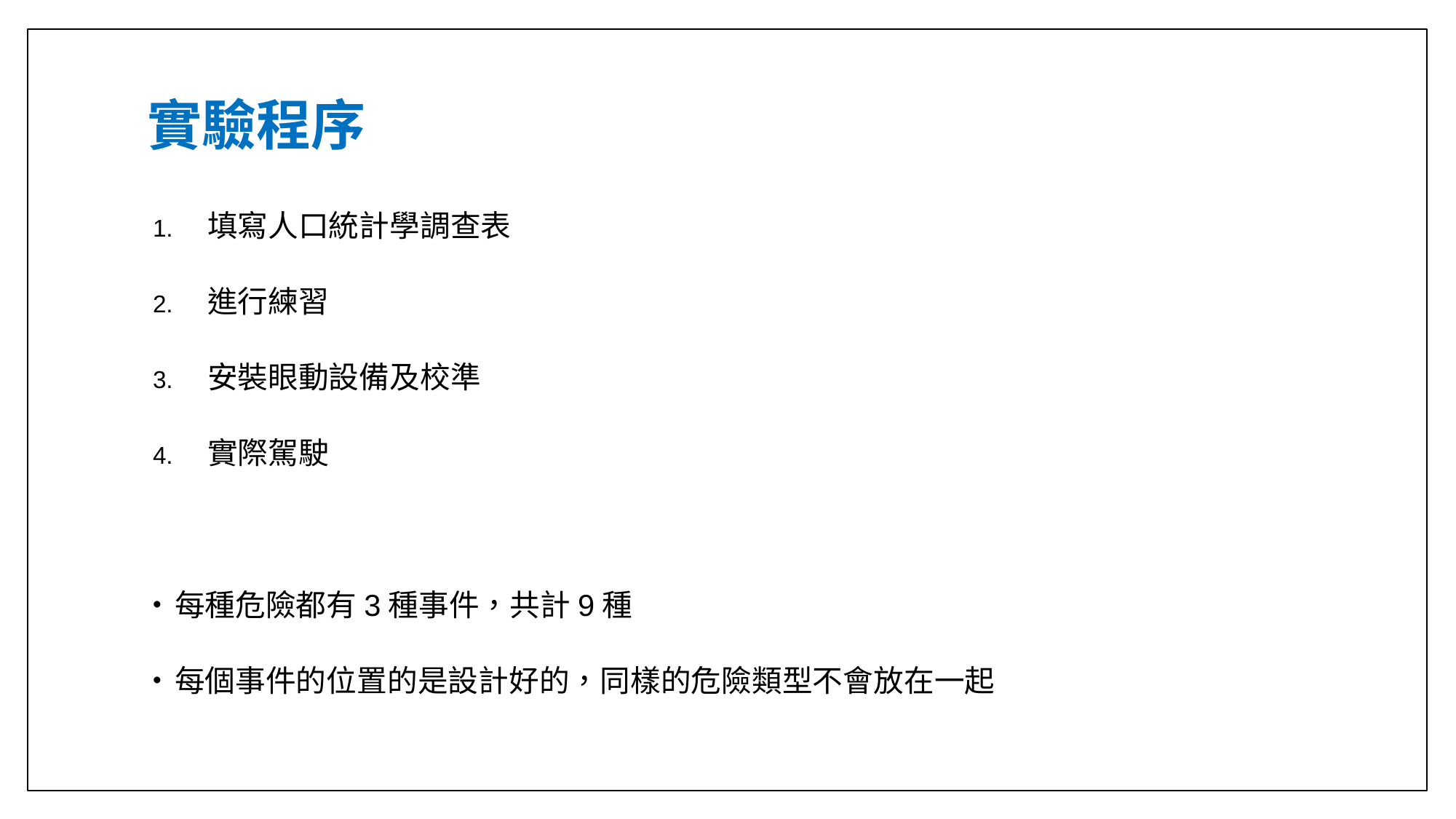

# 實驗程序
填寫人口統計學調查表
進行練習
安裝眼動設備及校準
實際駕駛

每種危險都有3種事件，共計9種
每個事件的位置的是設計好的，同樣的危險類型不會放在一起